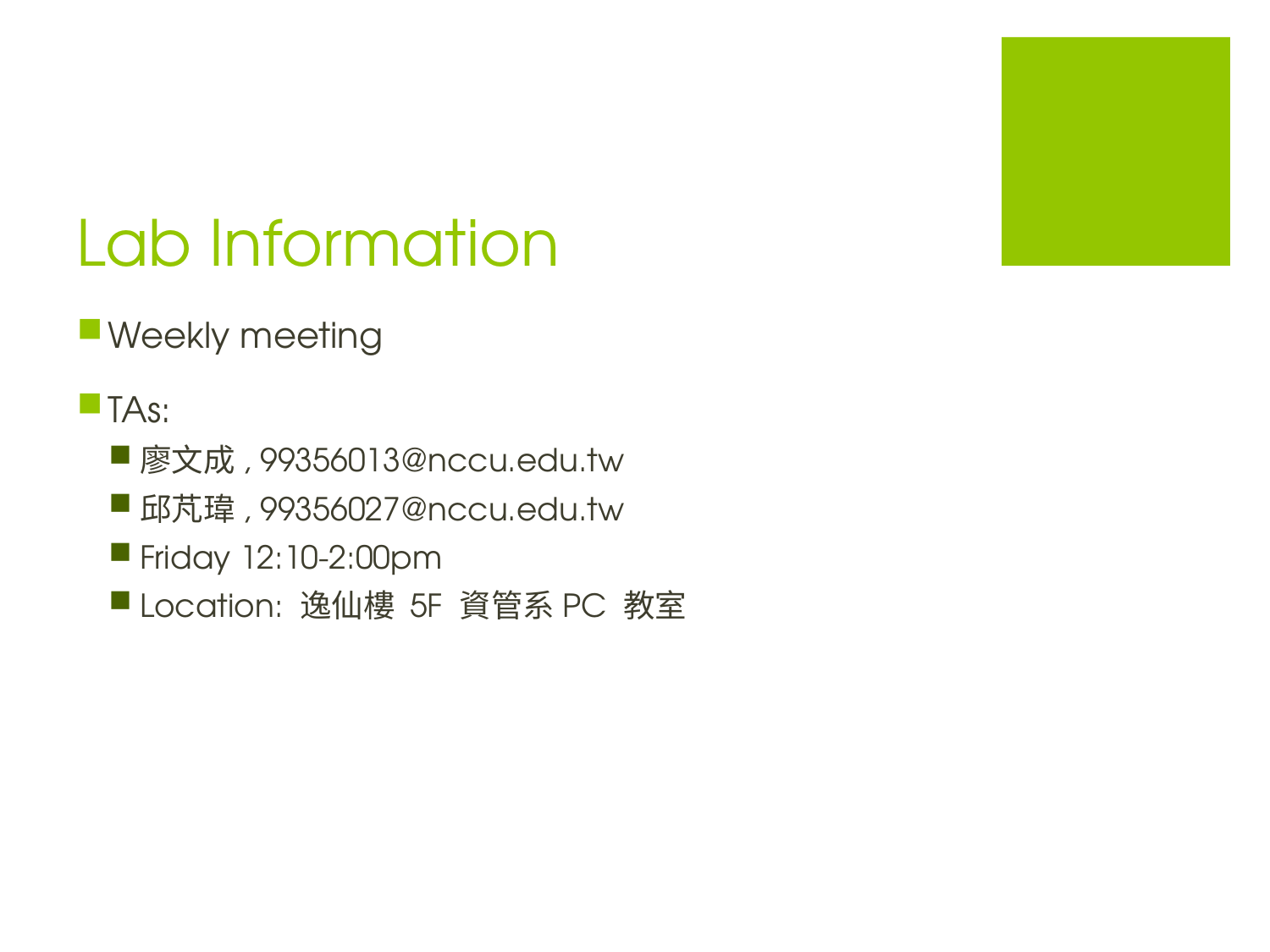

# Lab Information
Weekly meeting
TAs:
廖文成, 99356013@nccu.edu.tw
邱芃瑋, 99356027@nccu.edu.tw
Friday 12:10-2:00pm
Location: 逸仙樓 5F 資管系PC 教室